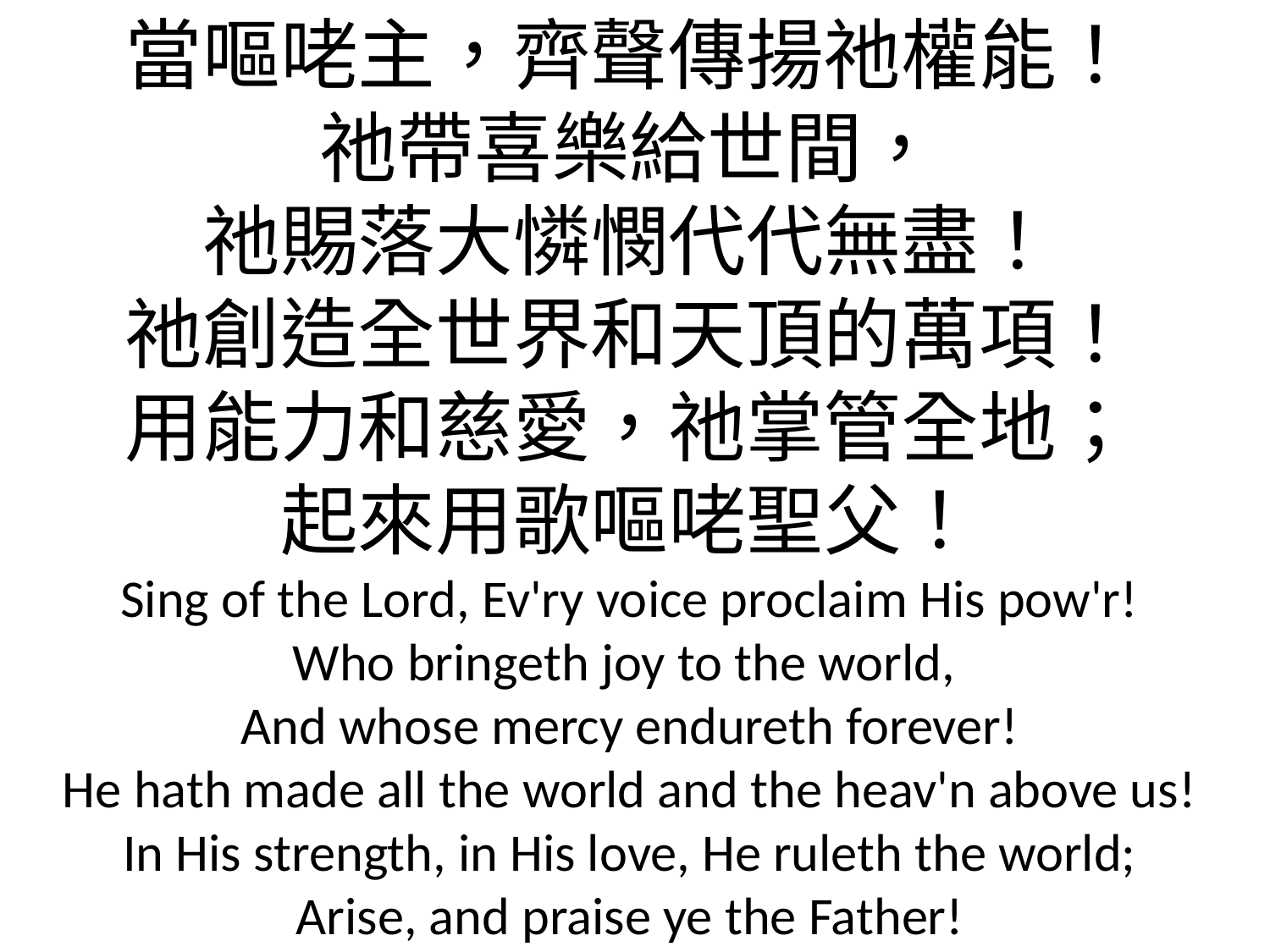

當嘔咾主，齊聲傳揚祂權能！
祂帶喜樂給世間，
祂賜落大憐憫代代無盡！
祂創造全世界和天頂的萬項！
用能力和慈愛，祂掌管全地；
起來用歌嘔咾聖父！
Sing of the Lord, Ev'ry voice proclaim His pow'r!
Who bringeth joy to the world,
And whose mercy endureth forever!
He hath made all the world and the heav'n above us!
In His strength, in His love, He ruleth the world;
Arise, and praise ye the Father!